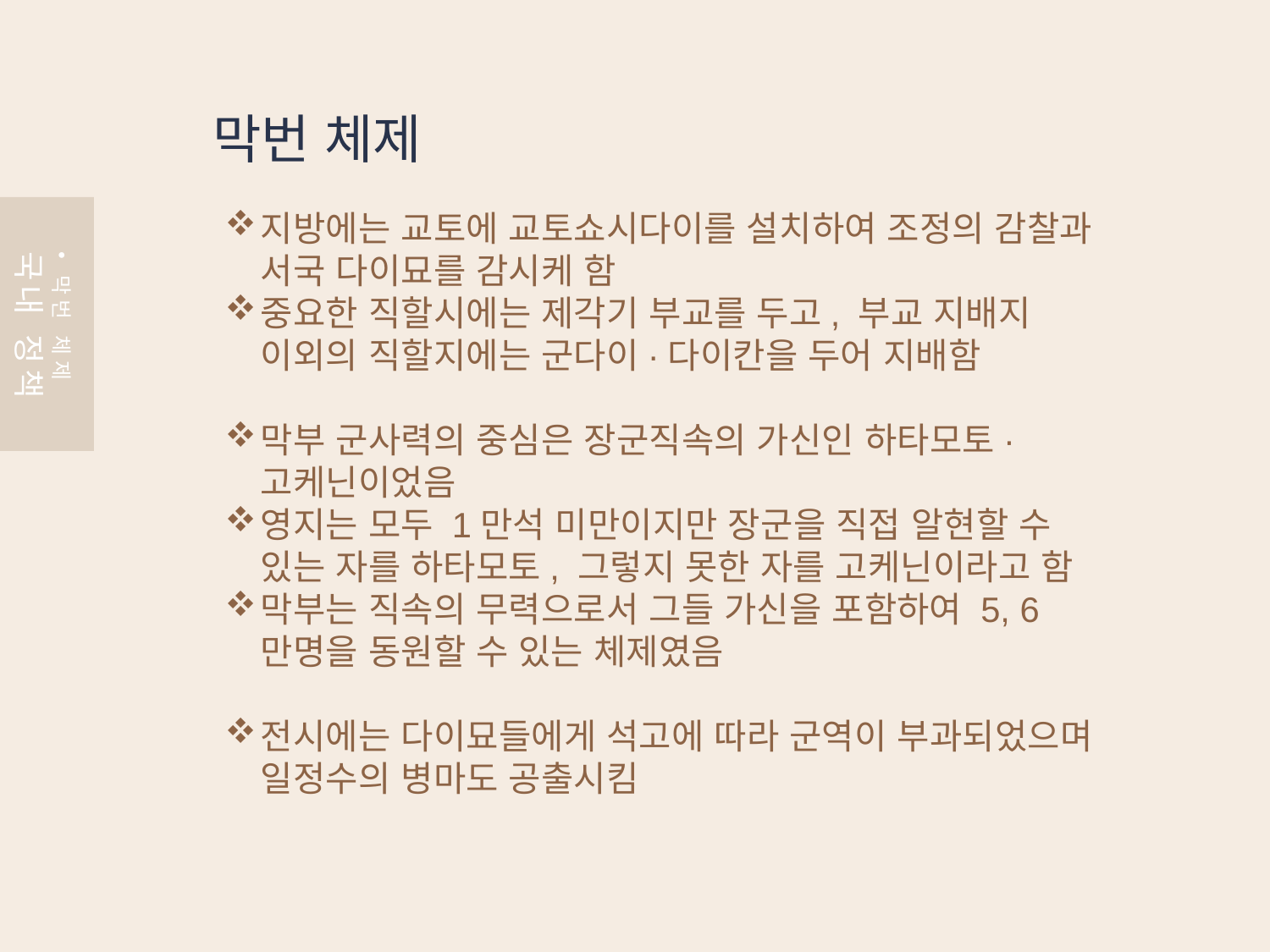

막번 체제

지방에는 교토에 교토쇼시다이를 설치하여 조정의 감찰과 서국 다이묘를 감시케 함
중요한 직할시에는 제각기 부교를 두고, 부교 지배지 이외의 직할지에는 군다이·다이칸을 두어 지배함

막부 군사력의 중심은 장군직속의 가신인 하타모토·고케닌이었음
영지는 모두 1만석 미만이지만 장군을 직접 알현할 수 있는 자를 하타모토, 그렇지 못한 자를 고케닌이라고 함
막부는 직속의 무력으로서 그들 가신을 포함하여 5, 6만명을 동원할 수 있는 체제였음

전시에는 다이묘들에게 석고에 따라 군역이 부과되었으며 일정수의 병마도 공출시킴
막번 체제
국내 정책